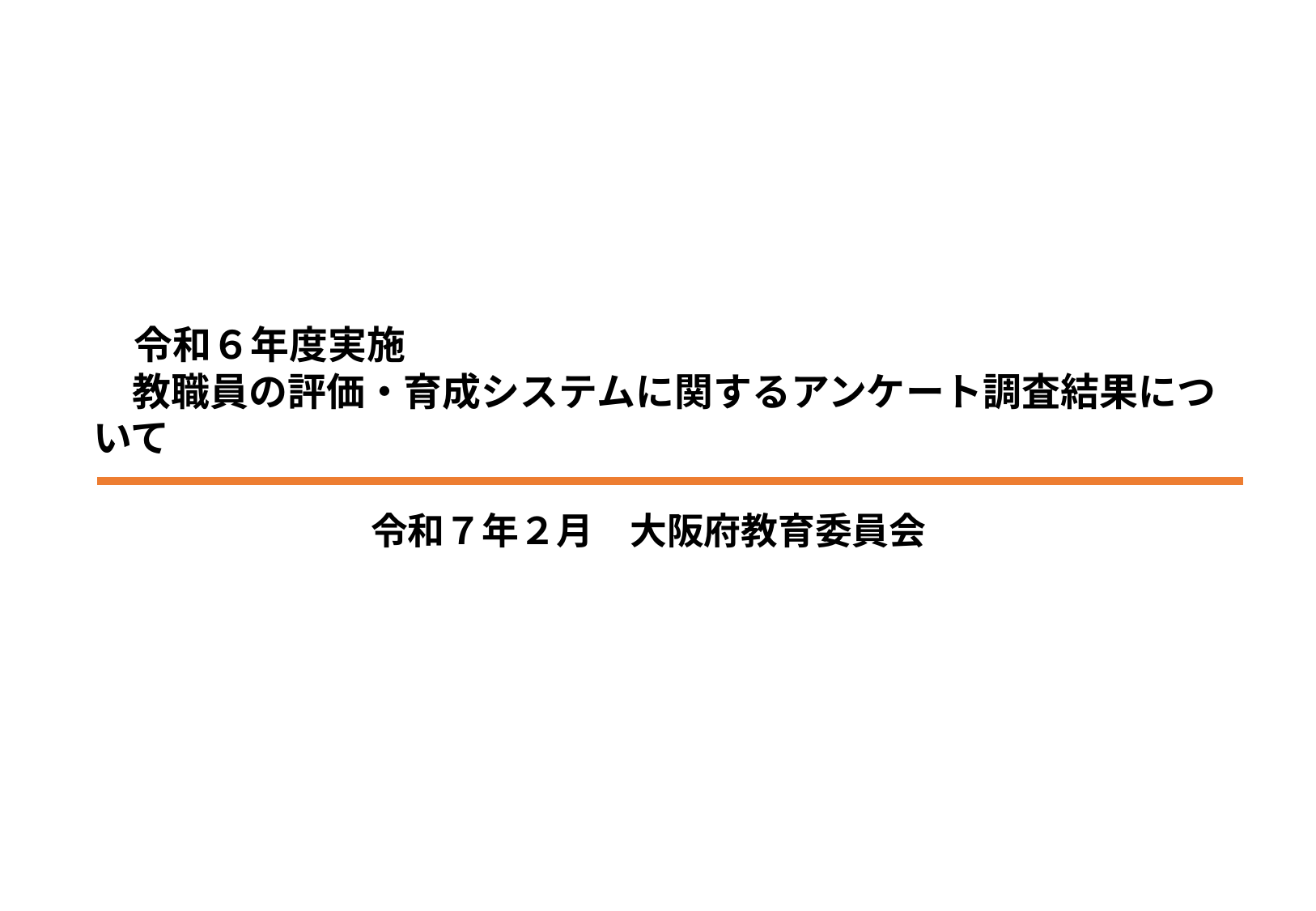

# 令和６年度実施 　教職員の評価・育成システムに関するアンケート調査結果について
令和７年２月　大阪府教育委員会